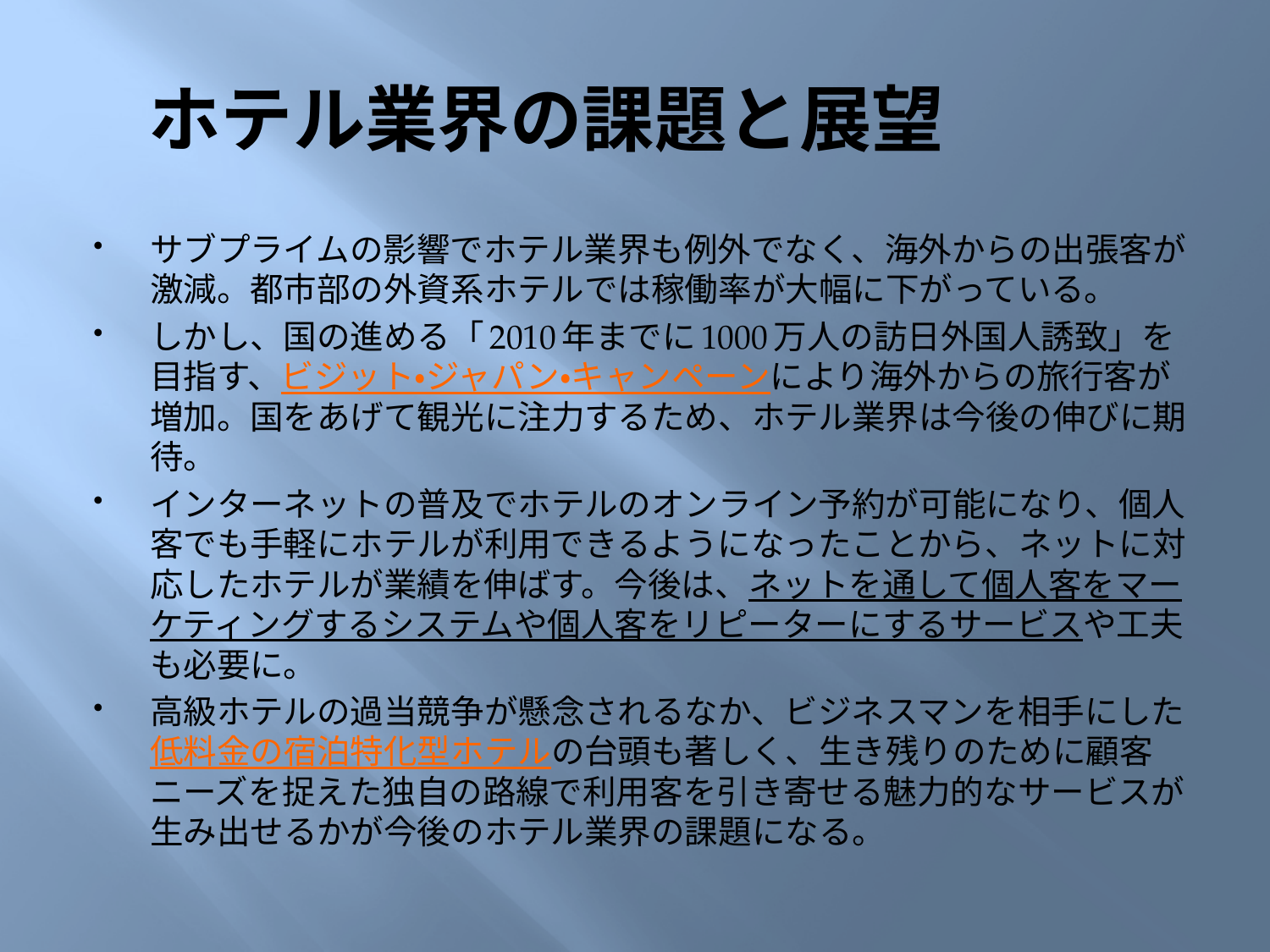

# ホテル業界の課題と展望
サブプライムの影響でホテル業界も例外でなく、海外からの出張客が激減。都市部の外資系ホテルでは稼働率が大幅に下がっている。
しかし、国の進める「2010年までに1000万人の訪日外国人誘致」を目指す、ビジット・ジャパン・キャンペーンにより海外からの旅行客が増加。国をあげて観光に注力するため、ホテル業界は今後の伸びに期待。
インターネットの普及でホテルのオンライン予約が可能になり、個人客でも手軽にホテルが利用できるようになったことから、ネットに対応したホテルが業績を伸ばす。今後は、ネットを通して個人客をマーケティングするシステムや個人客をリピーターにするサービスや工夫も必要に。
高級ホテルの過当競争が懸念されるなか、ビジネスマンを相手にした低料金の宿泊特化型ホテルの台頭も著しく、生き残りのために顧客ニーズを捉えた独自の路線で利用客を引き寄せる魅力的なサービスが生み出せるかが今後のホテル業界の課題になる。